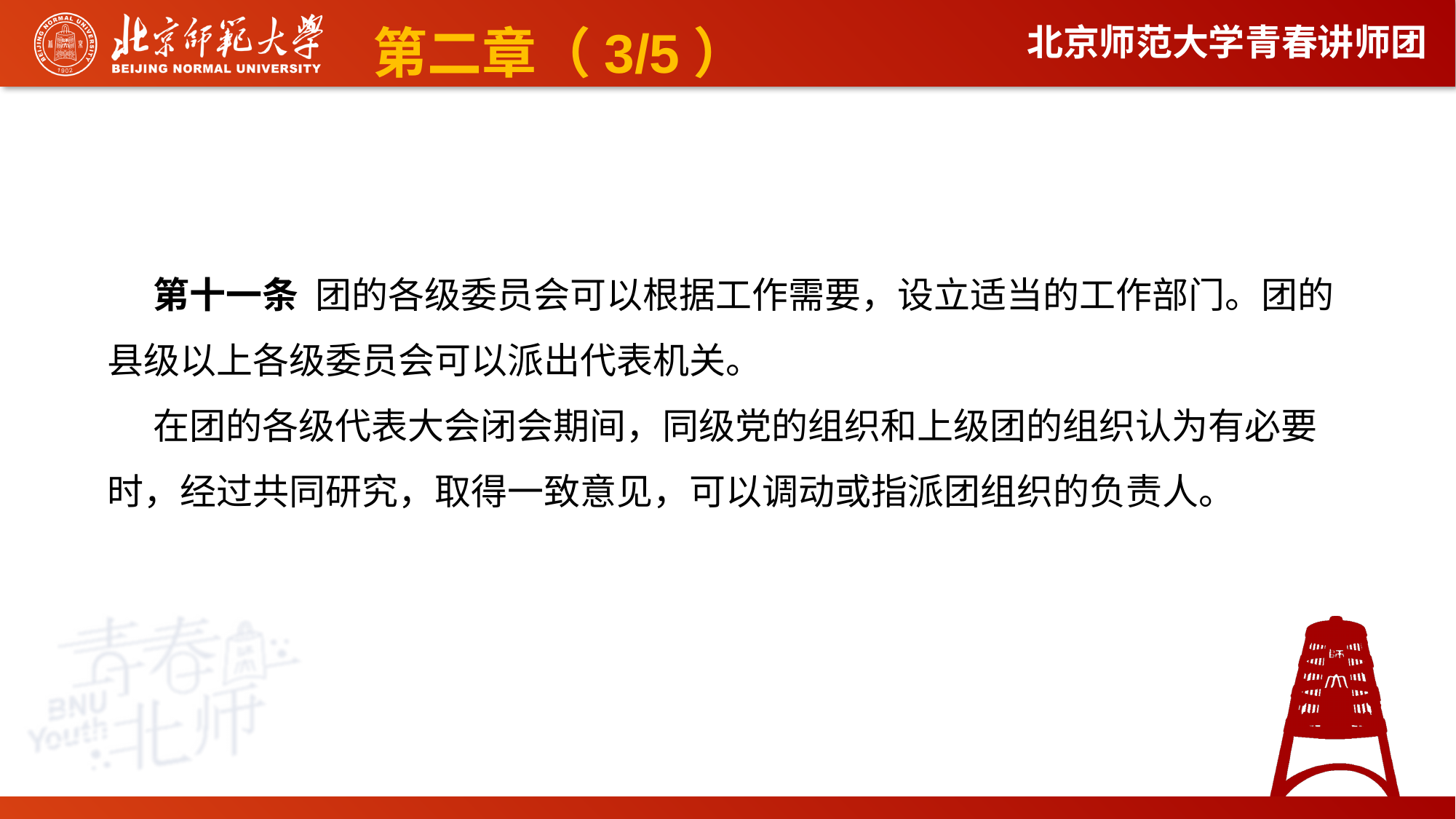

第二章（3/5）

第十一条  团的各级委员会可以根据工作需要，设立适当的工作部门。团的县级以上各级委员会可以派出代表机关。
在团的各级代表大会闭会期间，同级党的组织和上级团的组织认为有必要时，经过共同研究，取得一致意见，可以调动或指派团组织的负责人。